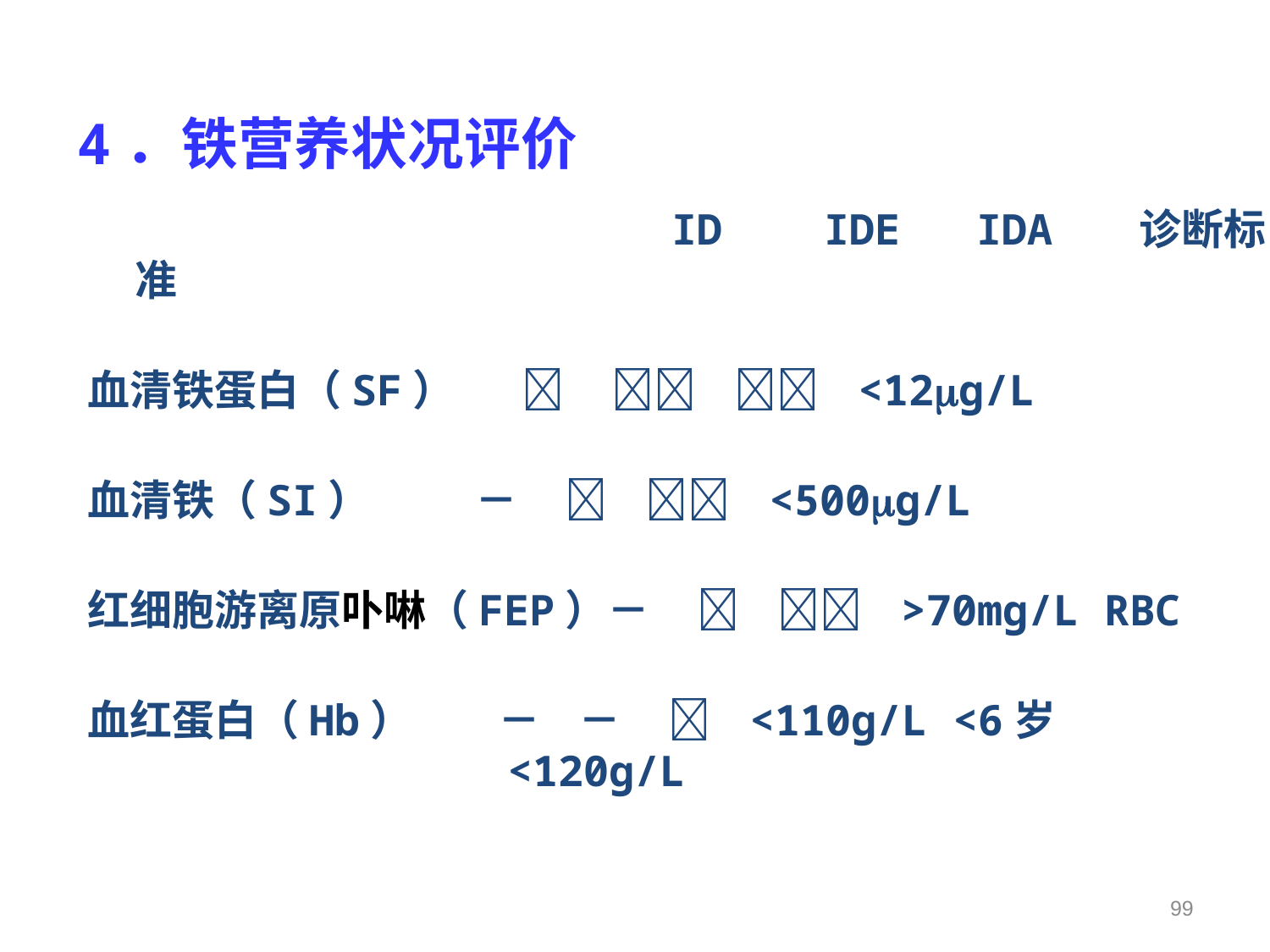

# 4．铁营养状况评价
                       ID    IDE   IDA   诊断标准
血清铁蛋白（SF）       ↓     ↓↓    ↓↓   <12μg/L
血清铁（SI）           －     ↓    ↓↓   <500μg/L
红细胞游离原卟啉（FEP）－     ↑    ↑↑   >70mg/L RBC
血红蛋白（Hb）         －    －     ↓   <110g/L <6岁
                                      <120g/L
99